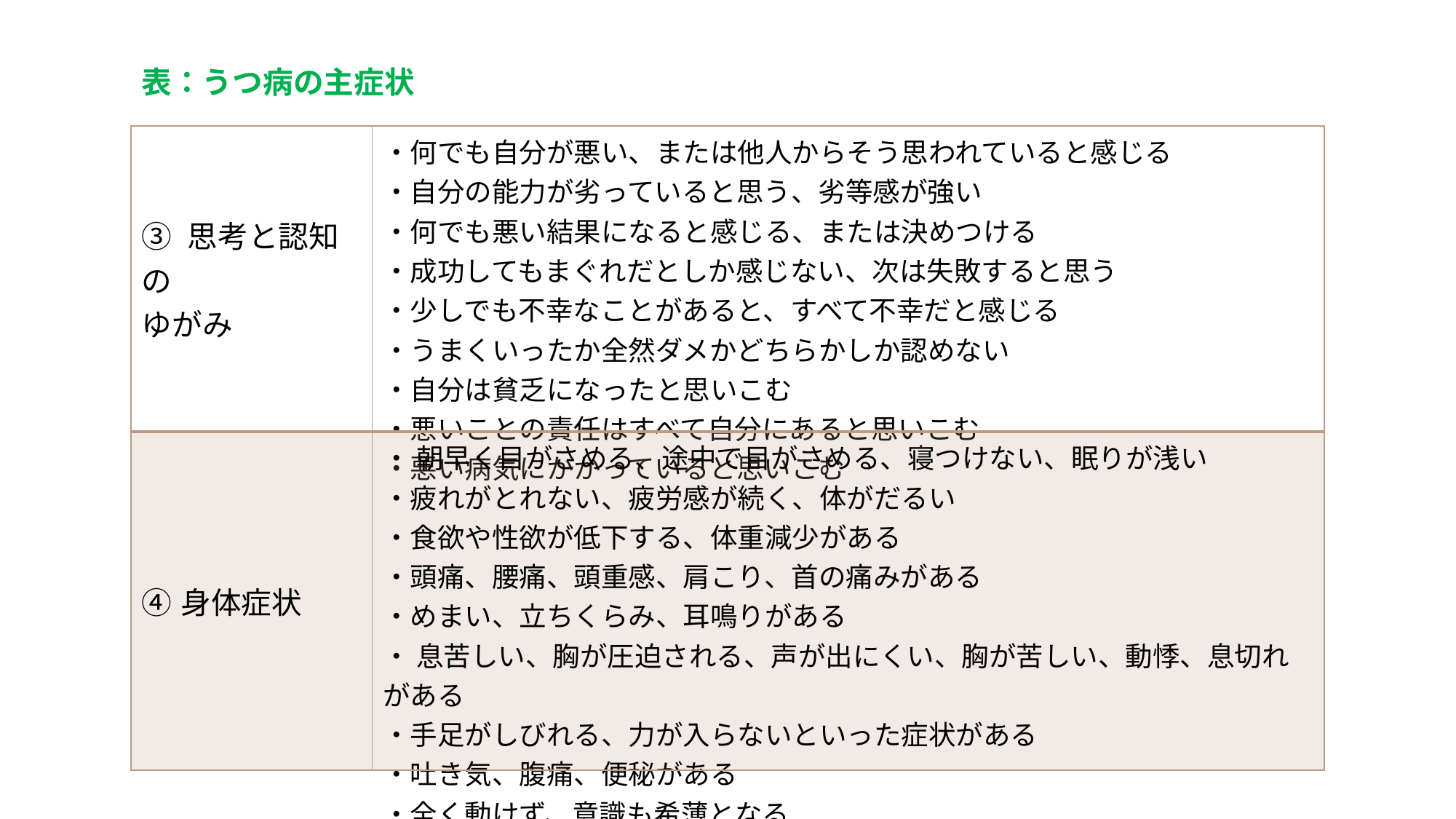

表：うつ病の主症状
| ③ 思考と認知の ゆがみ | ・何でも自分が悪い、または他人からそう思われていると感じる ・自分の能力が劣っていると思う、劣等感が強い ・何でも悪い結果になると感じる、または決めつける ・成功してもまぐれだとしか感じない、次は失敗すると思う ・少しでも不幸なことがあると、すべて不幸だと感じる ・うまくいったか全然ダメかどちらかしか認めない ・自分は貧乏になったと思いこむ ・悪いことの責任はすべて自分にあると思いこむ ・悪い病気にかかっていると思いこむ |
| --- | --- |
| ④身体症状 | ・ 朝早く目がさめる、途中で目がさめる、寝つけない、眠りが浅い ・疲れがとれない、疲労感が続く、体がだるい ・食欲や性欲が低下する、体重減少がある ・頭痛、腰痛、頭重感、肩こり、首の痛みがある ・めまい、立ちくらみ、耳鳴りがある ・ 息苦しい、胸が圧迫される、声が出にくい、胸が苦しい、動悸、息切れがある ・手足がしびれる、力が入らないといった症状がある ・吐き気、腹痛、便秘がある ・全く動けず、意識も希薄となる |